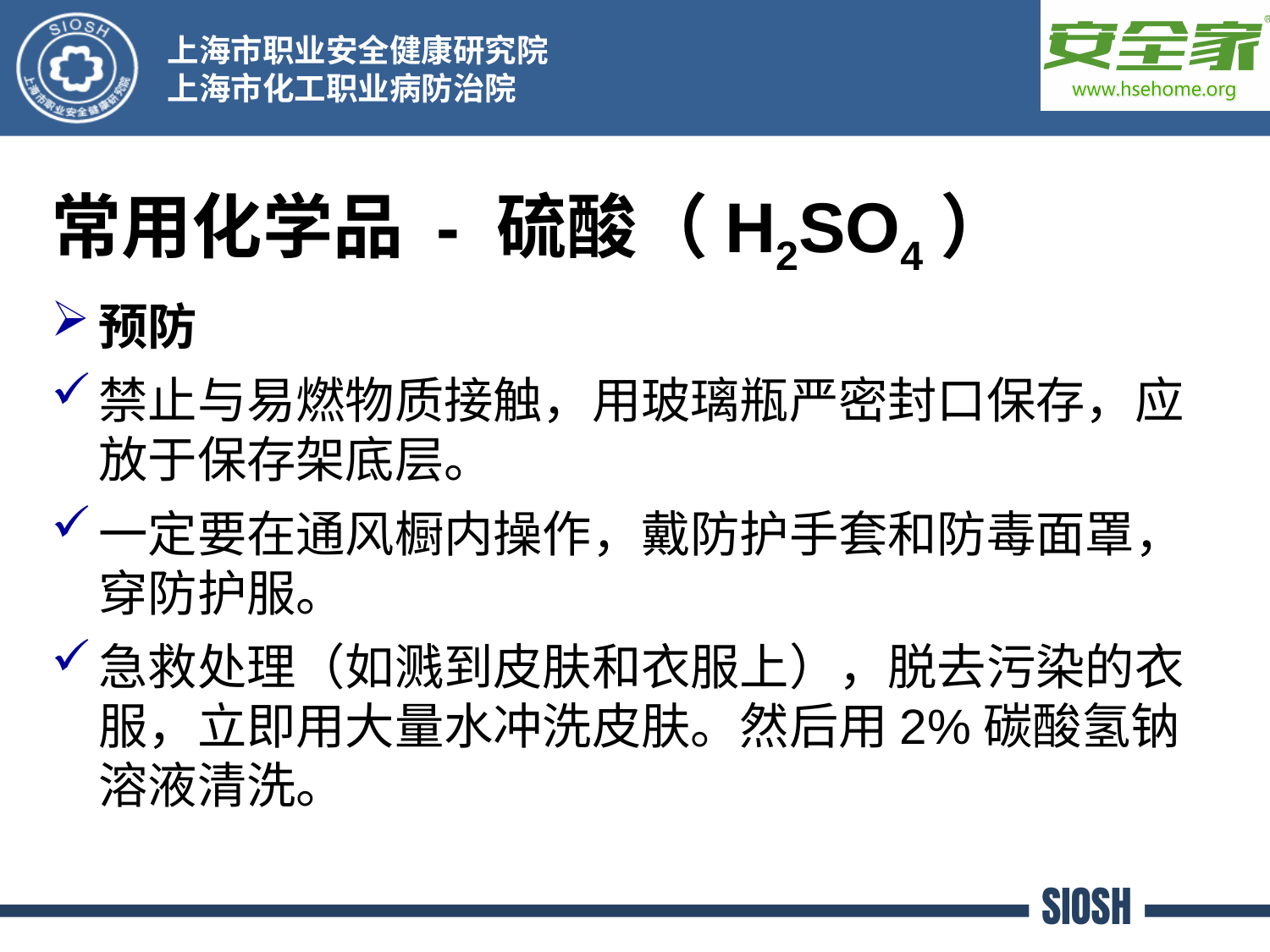

常用化学品 - 硫酸（H2SO4）
预防
禁止与易燃物质接触，用玻璃瓶严密封口保存，应放于保存架底层。
一定要在通风橱内操作，戴防护手套和防毒面罩，穿防护服。
急救处理（如溅到皮肤和衣服上），脱去污染的衣服，立即用大量水冲洗皮肤。然后用2%碳酸氢钠溶液清洗。